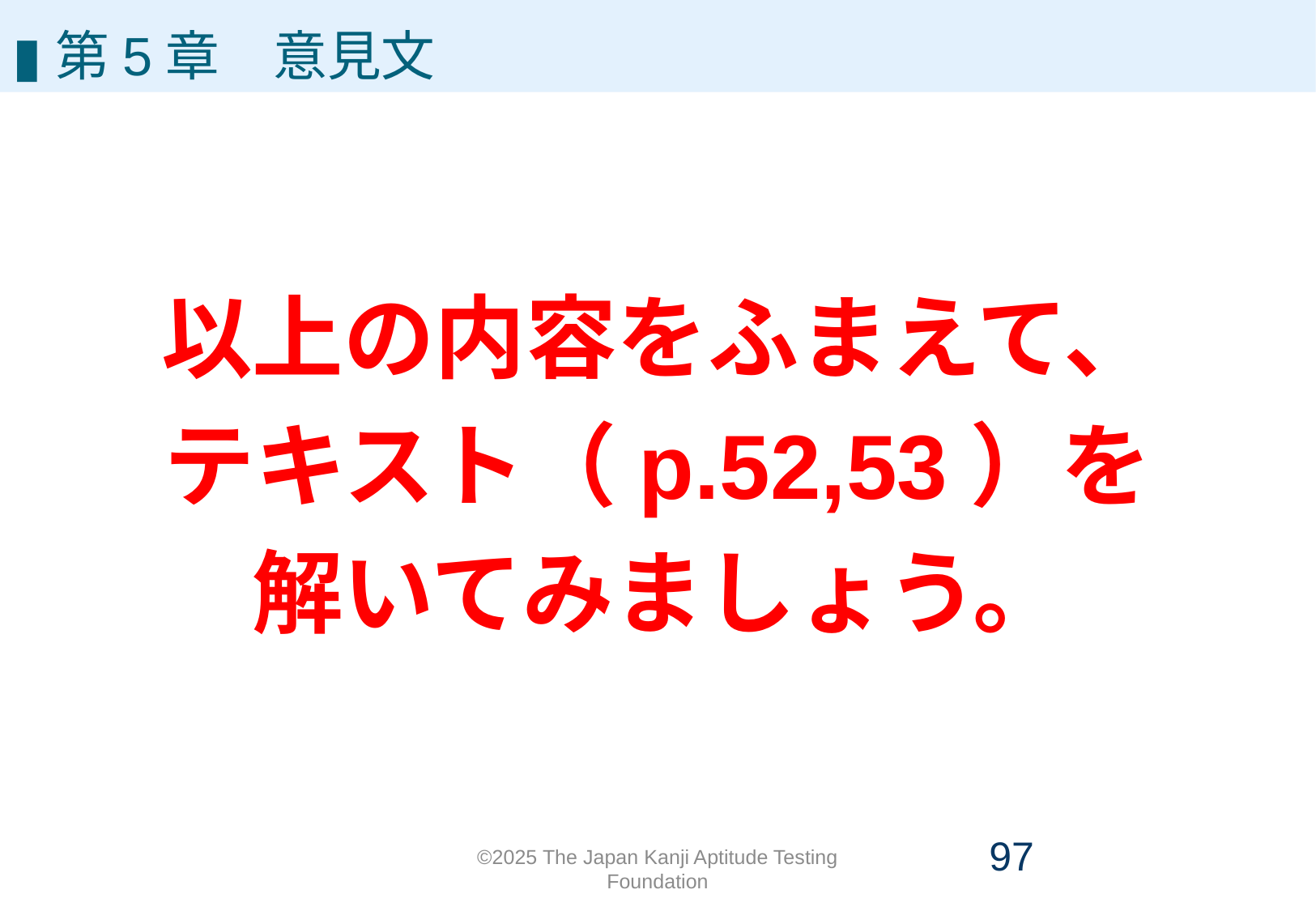

▮第5章　意見文

以上の内容をふまえて、
テキスト（p.52,53）を
解いてみましょう。

©2025 The Japan Kanji Aptitude Testing Foundation
97